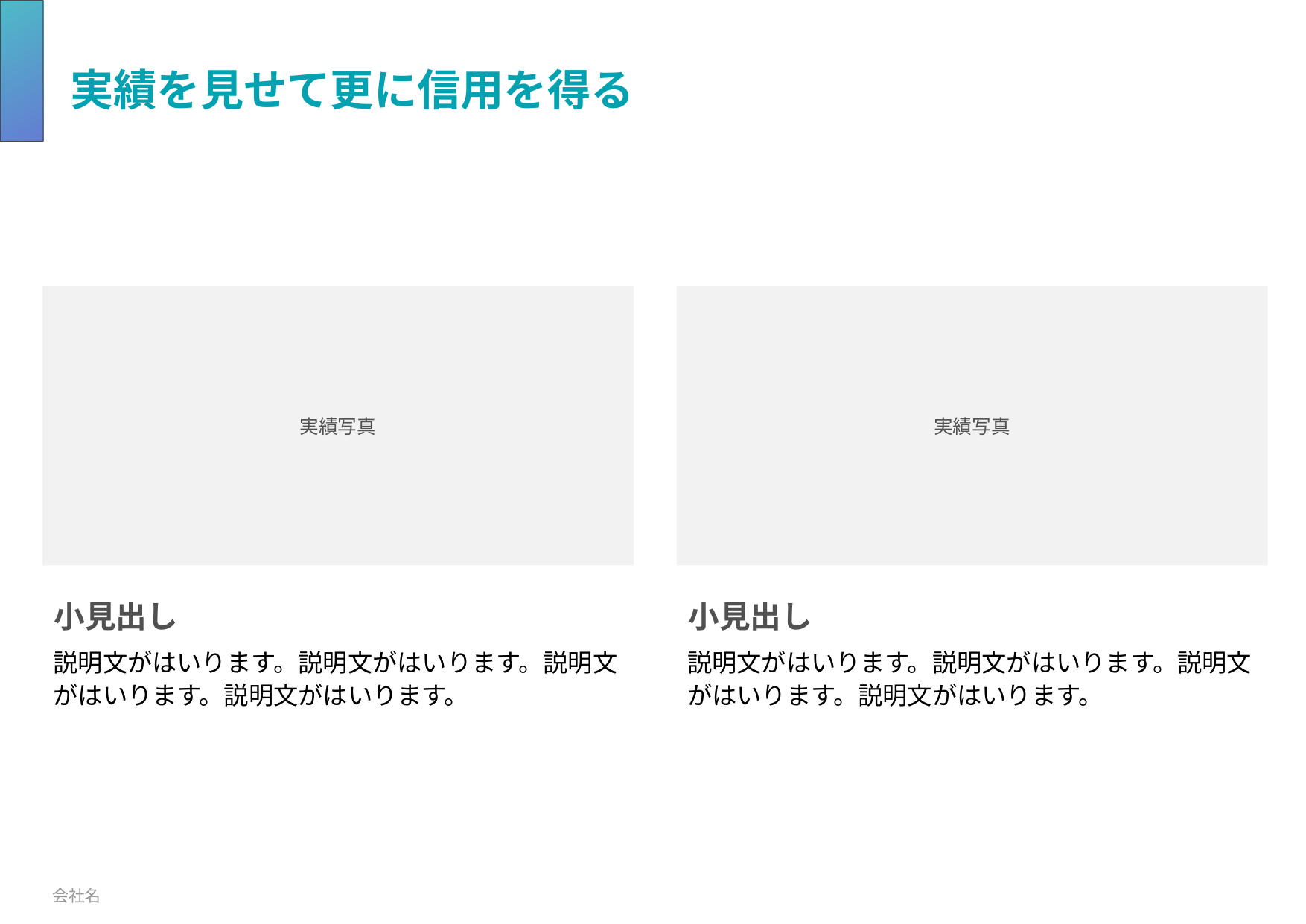

# 実績を見せて更に信用を得る

実績写真
実績写真
小見出し
小見出し
説明文がはいります。説明文がはいります。説明文がはいります。説明文がはいります。
説明文がはいります。説明文がはいります。説明文がはいります。説明文がはいります。
会社名